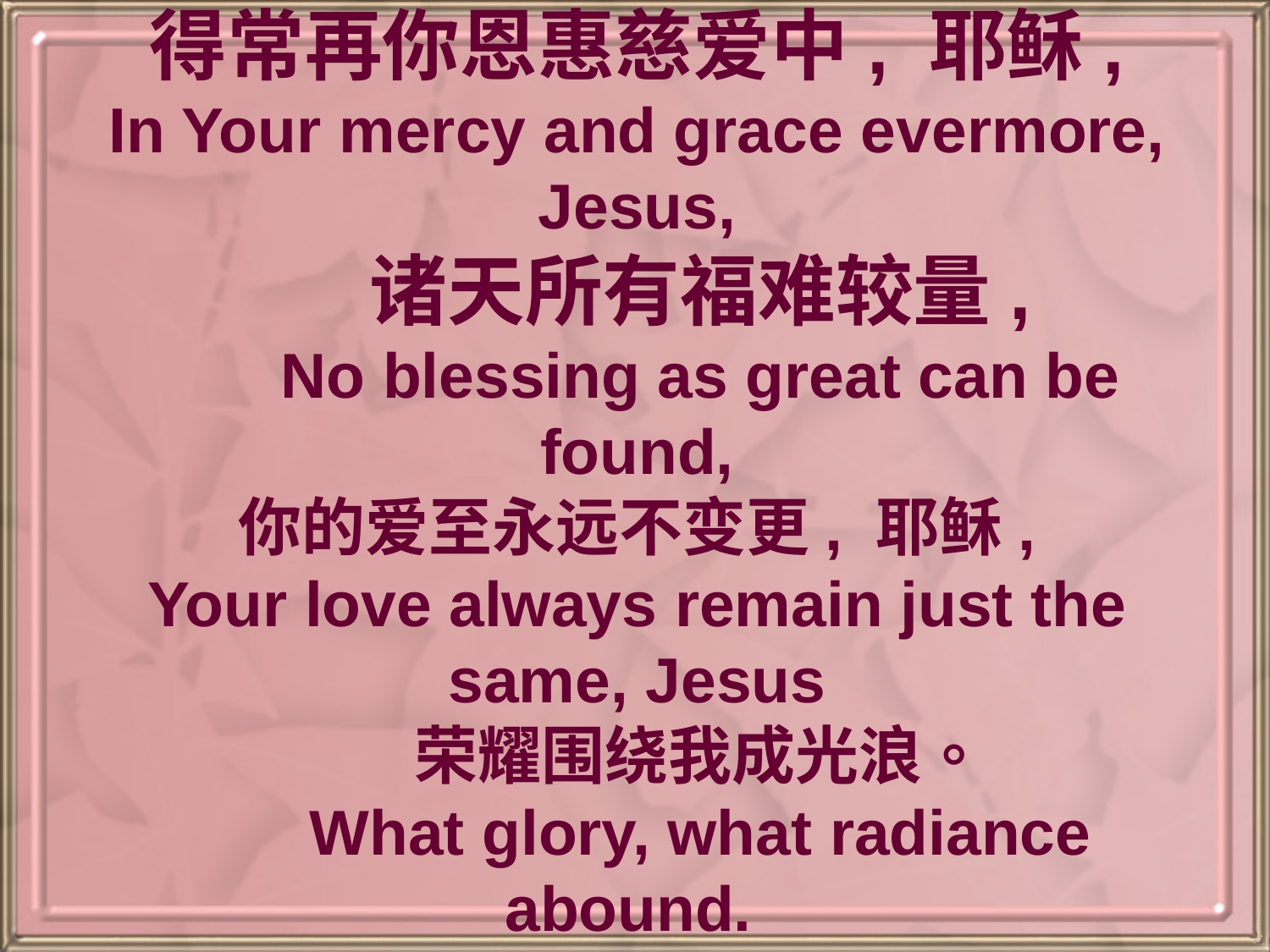

# 得常再你恩惠慈爱中, 耶稣, In Your mercy and grace evermore, Jesus, 诸天所有福难较量, No blessing as great can be found, 你的爱至永远不变更, 耶稣, Your love always remain just the same, Jesus 荣耀围绕我成光浪。 What glory, what radiance abound.